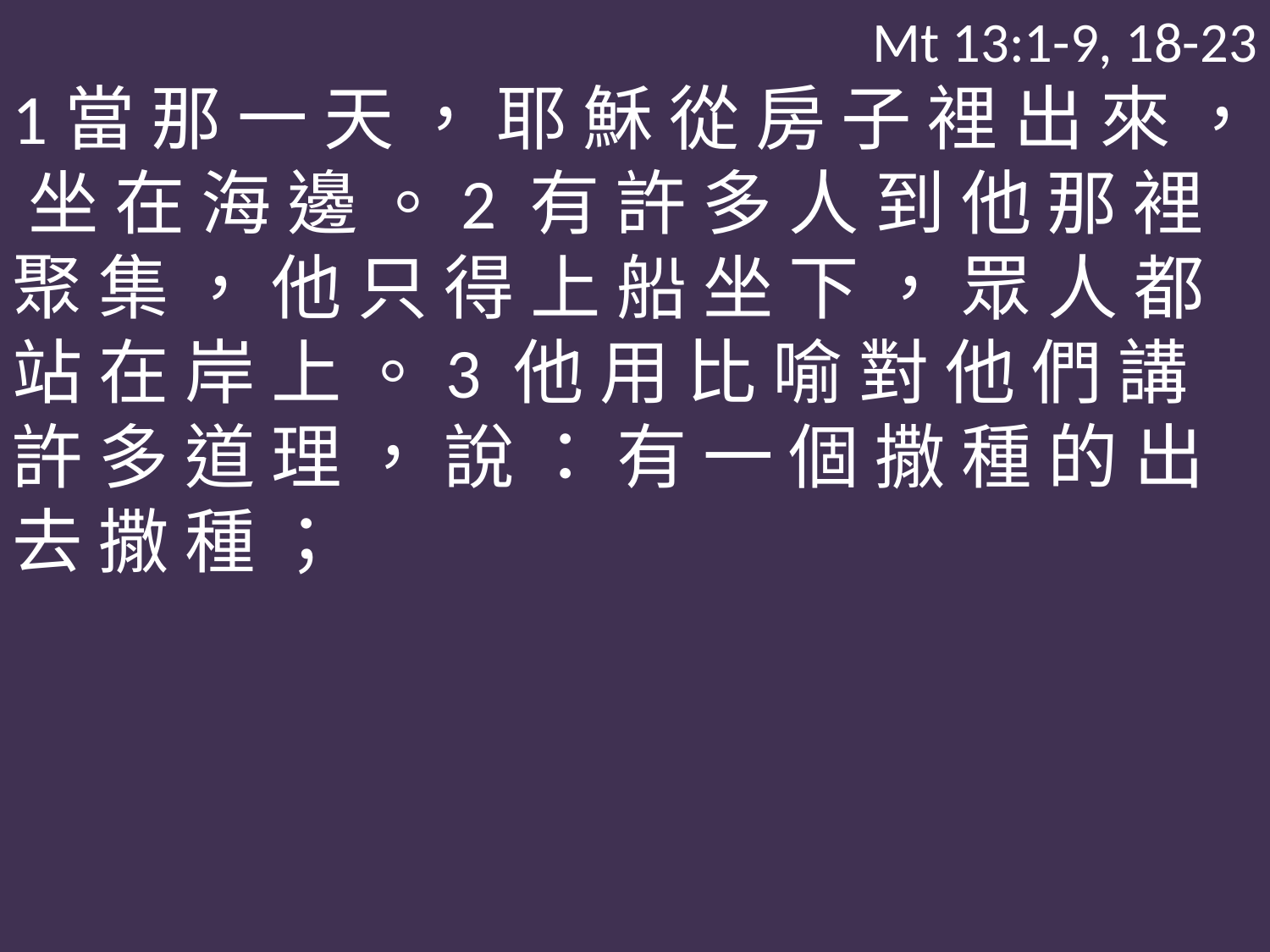

Mt 13:1-9, 18-23
1當 那 一 天 ， 耶 穌 從 房 子 裡 出 來 ， 坐 在 海 邊 。2 有 許 多 人 到 他 那 裡 聚 集 ， 他 只 得 上 船 坐 下 ， 眾 人 都 站 在 岸 上 。3 他 用 比 喻 對 他 們 講 許 多 道 理 ， 說 ： 有 一 個 撒 種 的 出 去 撒 種 ；